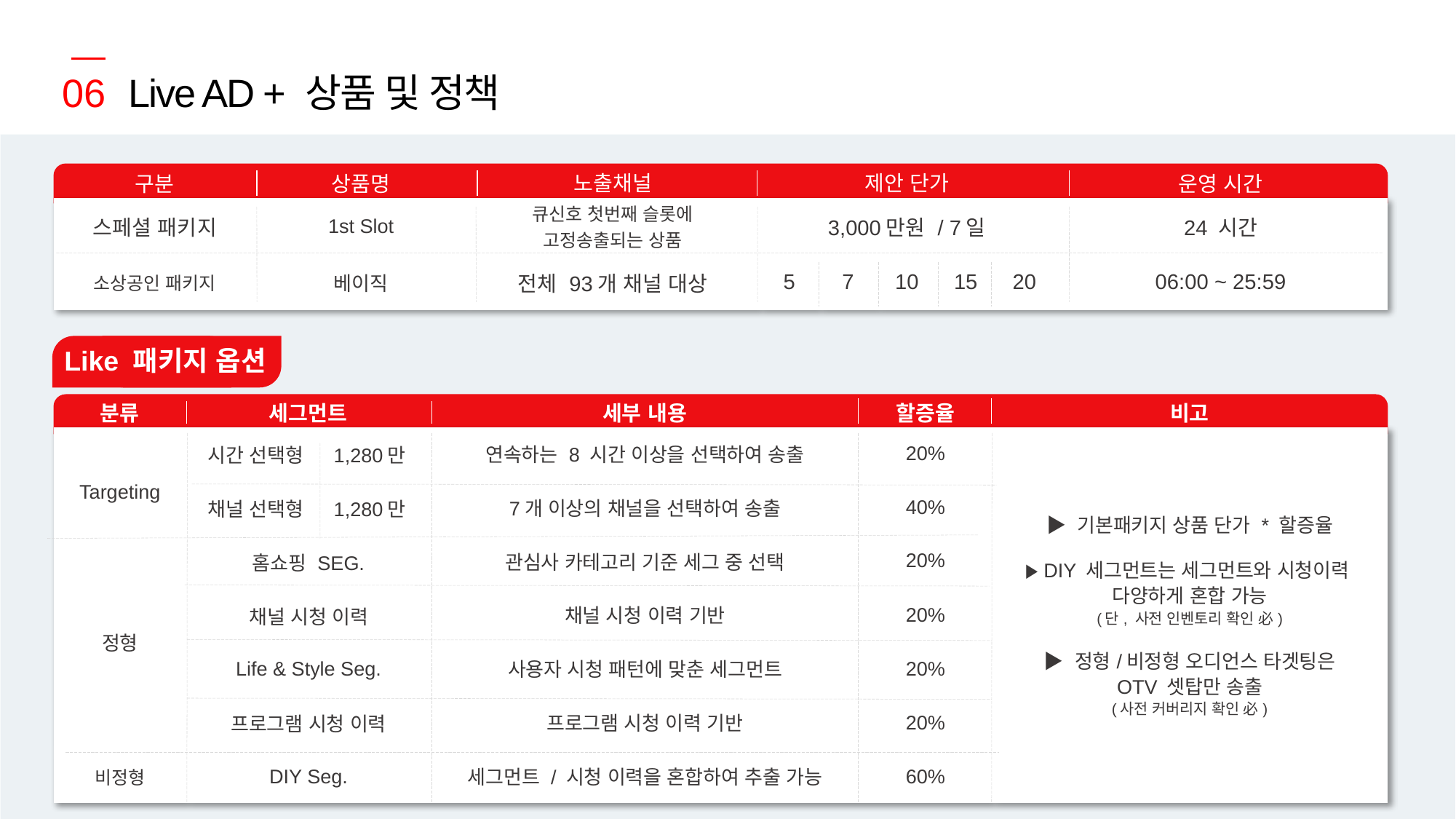

06
Live AD + 상품 및 정책

| 구분 | 상품명 | 노출채널 | 제안 단가 |  |  |  |  | 운영 시간 |
| --- | --- | --- | --- | --- | --- | --- | --- | --- |
| 스페셜 패키지 | 1st Slot | 큐신호 첫번째 슬롯에 고정송출되는 상품 | 3,000만원 / 7일 |  |  |  |  | 24 시간 |
| 소상공인 패키지 | 베이직 | 전체 93개 채널 대상 | 5 | 7 | 10 | 15 | 20 | 06:00 ~ 25:59 |

Like 패키지 옵션

| 분류 | 세그먼트 |  | 세부 내용 | 할증율 | 비고 |
| --- | --- | --- | --- | --- | --- |
| Targeting | 시간 선택형 | 1,280만 | 연속하는 8 시간 이상을 선택하여 송출 | 20% | ▶ 기본패키지 상품 단가 \* 할증율 ▶ DIY 세그먼트는 세그먼트와 시청이력 다양하게 혼합 가능 (단, 사전 인벤토리 확인 必) ▶ 정형/비정형 오디언스 타겟팅은 OTV 셋탑만 송출 (사전 커버리지 확인 必) |
|  | 채널 선택형 | 1,280만 | 7개 이상의 채널을 선택하여 송출 | 40% |  |
| 정형 | 홈쇼핑 SEG. |  | 관심사 카테고리 기준 세그 중 선택 | 20% |  |
|  | 채널 시청 이력 |  | 채널 시청 이력 기반 | 20% |  |
|  | Life & Style Seg. |  | 사용자 시청 패턴에 맞춘 세그먼트 | 20% |  |
|  | 프로그램 시청 이력 |  | 프로그램 시청 이력 기반 | 20% |  |
| 비정형 | DIY Seg. |  | 세그먼트 / 시청 이력을 혼합하여 추출 가능 | 60% |  |